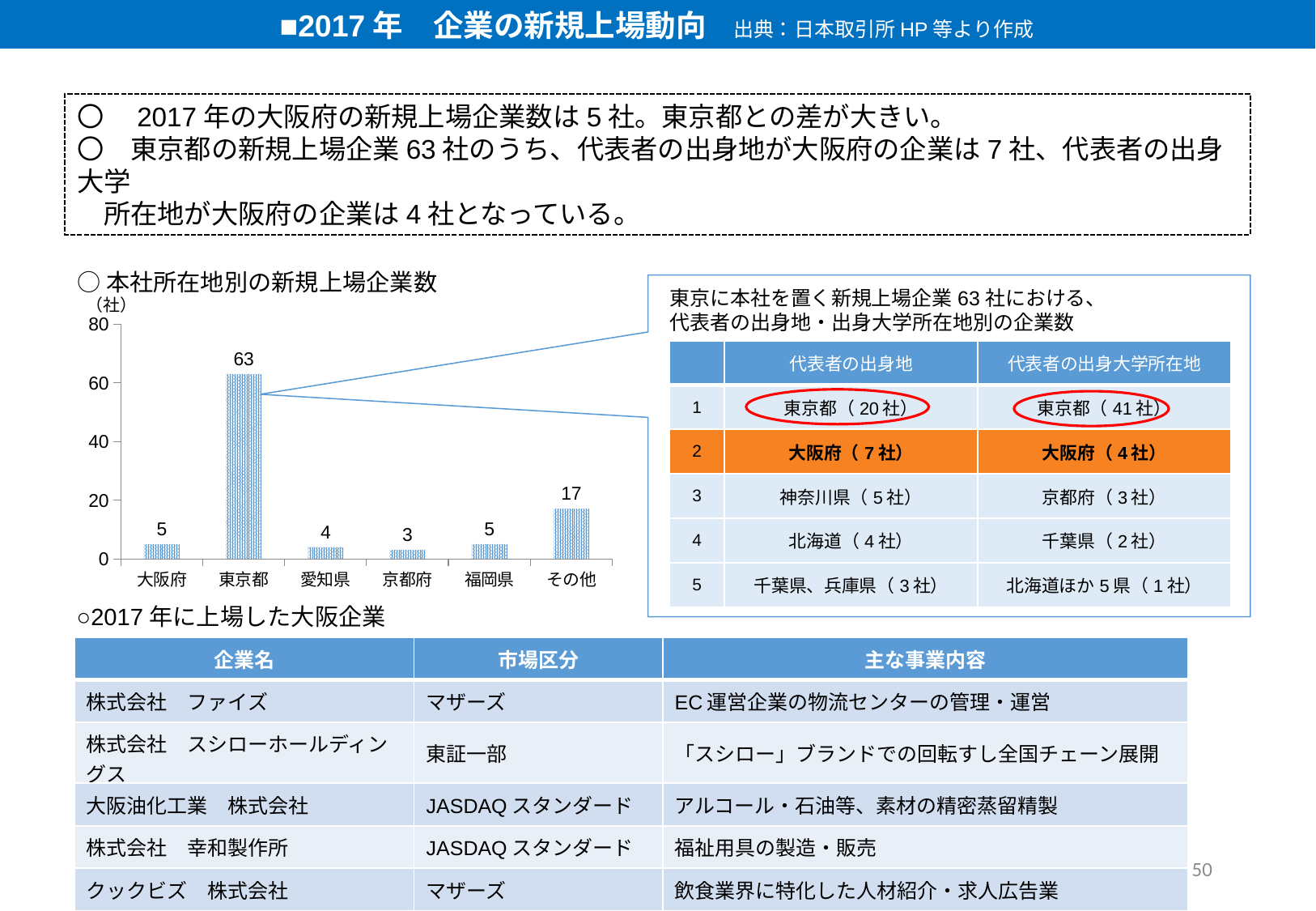

■2017年　企業の新規上場動向　出典：日本取引所HP等より作成
〇　2017年の大阪府の新規上場企業数は5社。東京都との差が大きい。
〇　東京都の新規上場企業63社のうち、代表者の出身地が大阪府の企業は7社、代表者の出身大学
　所在地が大阪府の企業は4社となっている。
○本社所在地別の新規上場企業数

東京に本社を置く新規上場企業63社における、
代表者の出身地・出身大学所在地別の企業数
（社）

### Chart

| Category |  |
|---|---|
| 大阪府 | 5.0 |
| 東京都 | 63.0 |
| 愛知県 | 4.0 |
| 京都府 | 3.0 |
| 福岡県 | 5.0 |
| その他 | 17.0 |
|  | 代表者の出身地 | 代表者の出身大学所在地 |
| --- | --- | --- |
| 1 | 東京都（20社） | 東京都（41社） |
| 2 | 大阪府（7社） | 大阪府（4社） |
| 3 | 神奈川県（5社） | 京都府（3社） |
| 4 | 北海道（4社） | 千葉県（2社） |
| 5 | 千葉県、兵庫県（3社） | 北海道ほか5県（1社） |

○2017年に上場した大阪企業
| 企業名 | 市場区分 | 主な事業内容 |
| --- | --- | --- |
| 株式会社　ファイズ | マザーズ | EC運営企業の物流センターの管理・運営 |
| 株式会社　スシローホールディングス | 東証一部 | 「スシロー」ブランドでの回転すし全国チェーン展開 |
| 大阪油化工業　株式会社 | JASDAQスタンダード | アルコール・石油等、素材の精密蒸留精製 |
| 株式会社　幸和製作所 | JASDAQスタンダード | 福祉用具の製造・販売 |
| クックビズ　株式会社 | マザーズ | 飲食業界に特化した人材紹介・求人広告業 |
| 企業名 | 市場区分 | 主な事業内容 |
| --- | --- | --- |
| 株式会社　ファイズ | マザーズ | EC運営企業の物流センターの管理・運営 |
| 株式会社　スシローホールディングス | 東証一部 | 「スシロー」ブランドでの回転すし全国チェーン展開 |
| 大阪油化工業　株式会社 | JASDAQスタンダード | アルコール・石油等、素材の精密蒸留精製 |
| 株式会社　幸和製作所 | JASDAQスタンダード | 福祉用具の製造・販売 |
| クックビズ　株式会社 | マザーズ | 飲食業界に特化した人材紹介・求人広告業 |
50